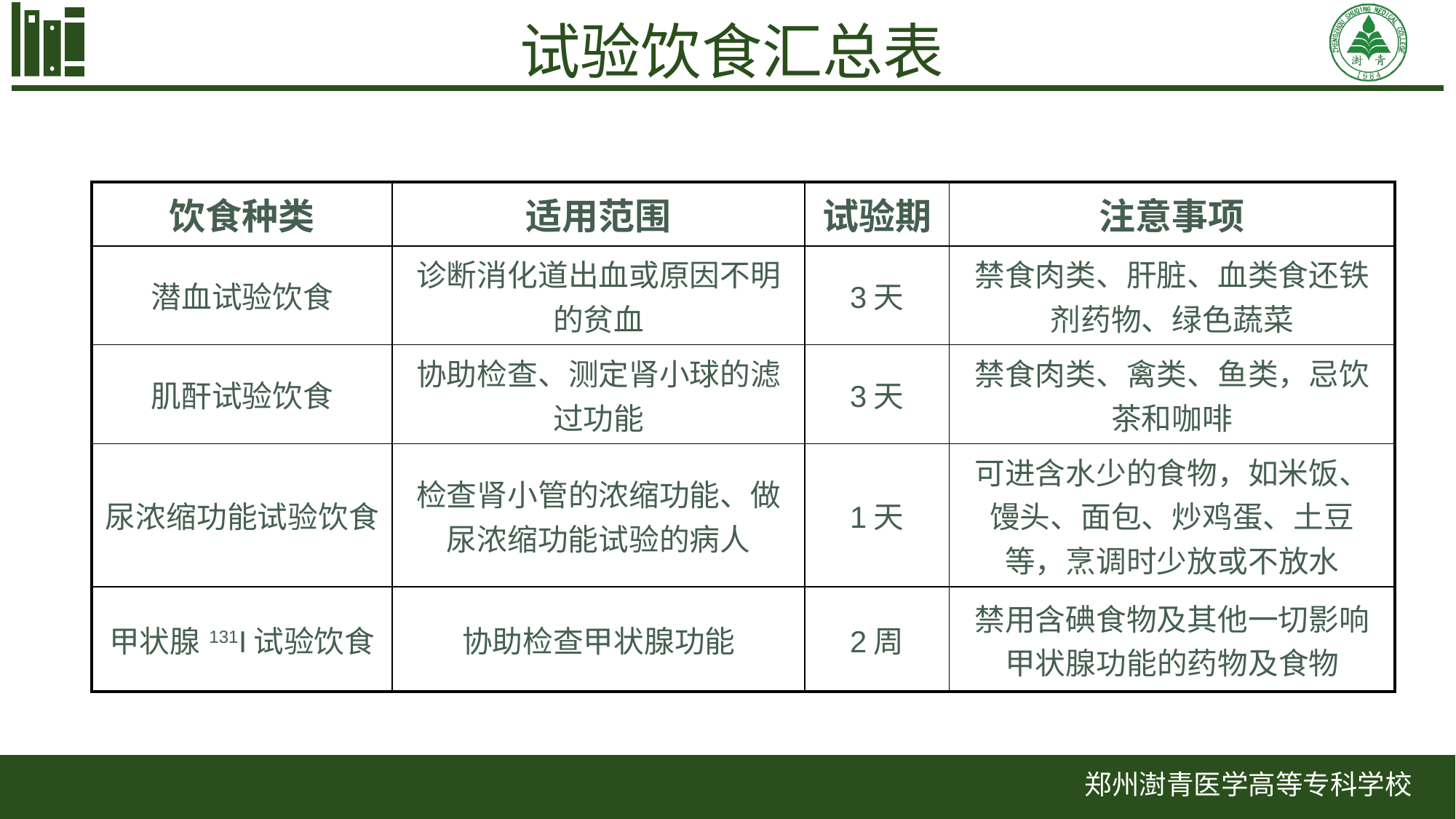

试验饮食汇总表
| 饮食种类 | 适用范围 | 试验期 | 注意事项 |
| --- | --- | --- | --- |
| 潜血试验饮食 | 诊断消化道出血或原因不明的贫血 | 3天 | 禁食肉类、肝脏、血类食还铁剂药物、绿色蔬菜 |
| 肌酐试验饮食 | 协助检查、测定肾小球的滤过功能 | 3天 | 禁食肉类、禽类、鱼类，忌饮茶和咖啡 |
| 尿浓缩功能试验饮食 | 检查肾小管的浓缩功能、做尿浓缩功能试验的病人 | 1天 | 可进含水少的食物，如米饭、馒头、面包、炒鸡蛋、土豆等，烹调时少放或不放水 |
| 甲状腺131I试验饮食 | 协助检查甲状腺功能 | 2周 | 禁用含碘食物及其他一切影响甲状腺功能的药物及食物 |
郑州澍青医学高等专科学校